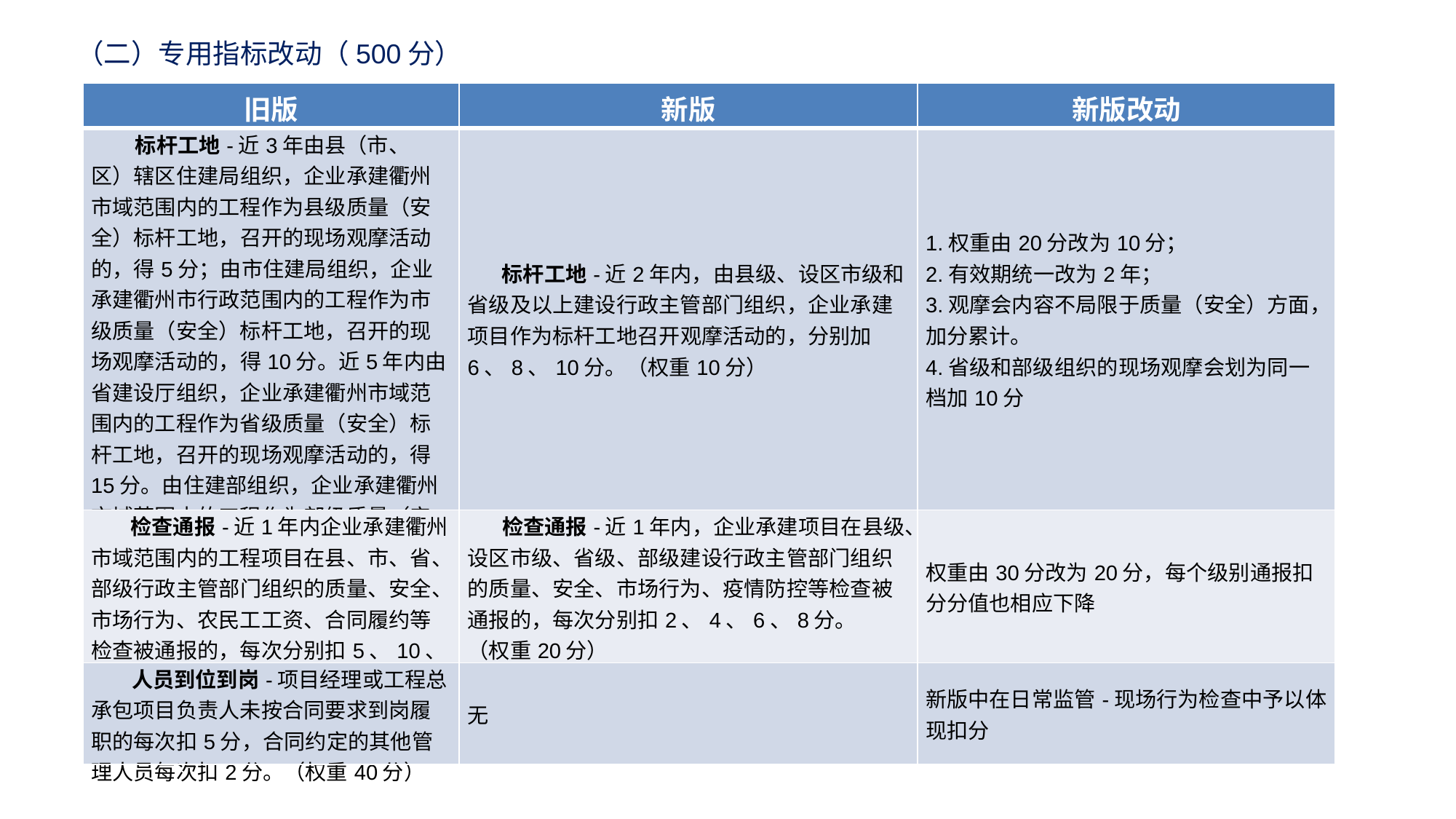

（二）专用指标改动（500分）

| 旧版 | 新版 | 新版改动 |
| --- | --- | --- |
| 标杆工地-近3年由县（市、区）辖区住建局组织，企业承建衢州市域范围内的工程作为县级质量（安全）标杆工地，召开的现场观摩活动的，得5分；由市住建局组织，企业承建衢州市行政范围内的工程作为市级质量（安全）标杆工地，召开的现场观摩活动的，得10分。近5年内由省建设厅组织，企业承建衢州市域范围内的工程作为省级质量（安全）标杆工地，召开的现场观摩活动的，得15分。由住建部组织，企业承建衢州市域范围内的工程作为部级质量（安全）标杆工地，召开的现场观摩活动的，得20分。（权重20分） | 标杆工地-近2年内，由县级、设区市级和省级及以上建设行政主管部门组织，企业承建项目作为标杆工地召开观摩活动的，分别加6、8、10分。（权重10分） | 1.权重由20分改为10分； 2.有效期统一改为2年； 3.观摩会内容不局限于质量（安全）方面，加分累计。 4.省级和部级组织的现场观摩会划为同一档加10分 |
| 检查通报-近1年内企业承建衢州市域范围内的工程项目在县、市、省、部级行政主管部门组织的质量、安全、市场行为、农民工工资、合同履约等检查被通报的，每次分别扣5、10、15、20分。（权重30分） | 检查通报-近1年内，企业承建项目在县级、设区市级、省级、部级建设行政主管部门组织的质量、安全、市场行为、疫情防控等检查被通报的，每次分别扣2、4、6、8分。 （权重20分） | 权重由30分改为20分，每个级别通报扣分分值也相应下降 |
| 人员到位到岗-项目经理或工程总承包项目负责人未按合同要求到岗履职的每次扣5分，合同约定的其他管理人员每次扣2分。（权重40分） | 无 | 新版中在日常监管-现场行为检查中予以体现扣分 |